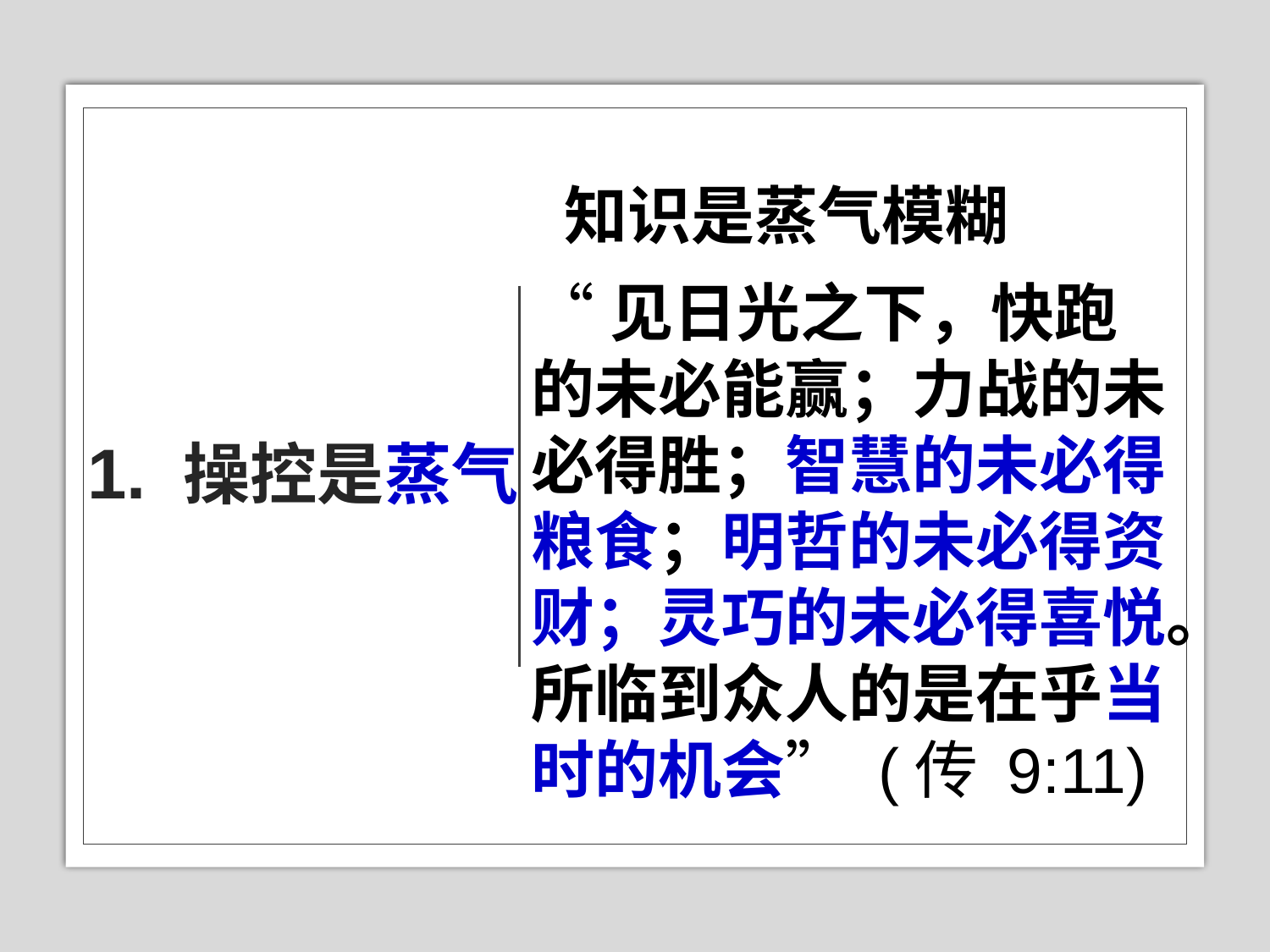

知识是蒸气模糊
# 1. 操控是蒸气
“见日光之下，快跑的未必能赢；力战的未必得胜；智慧的未必得粮食；明哲的未必得资财；灵巧的未必得喜悦。所临到众人的是在乎当时的机会” (传 9:11)